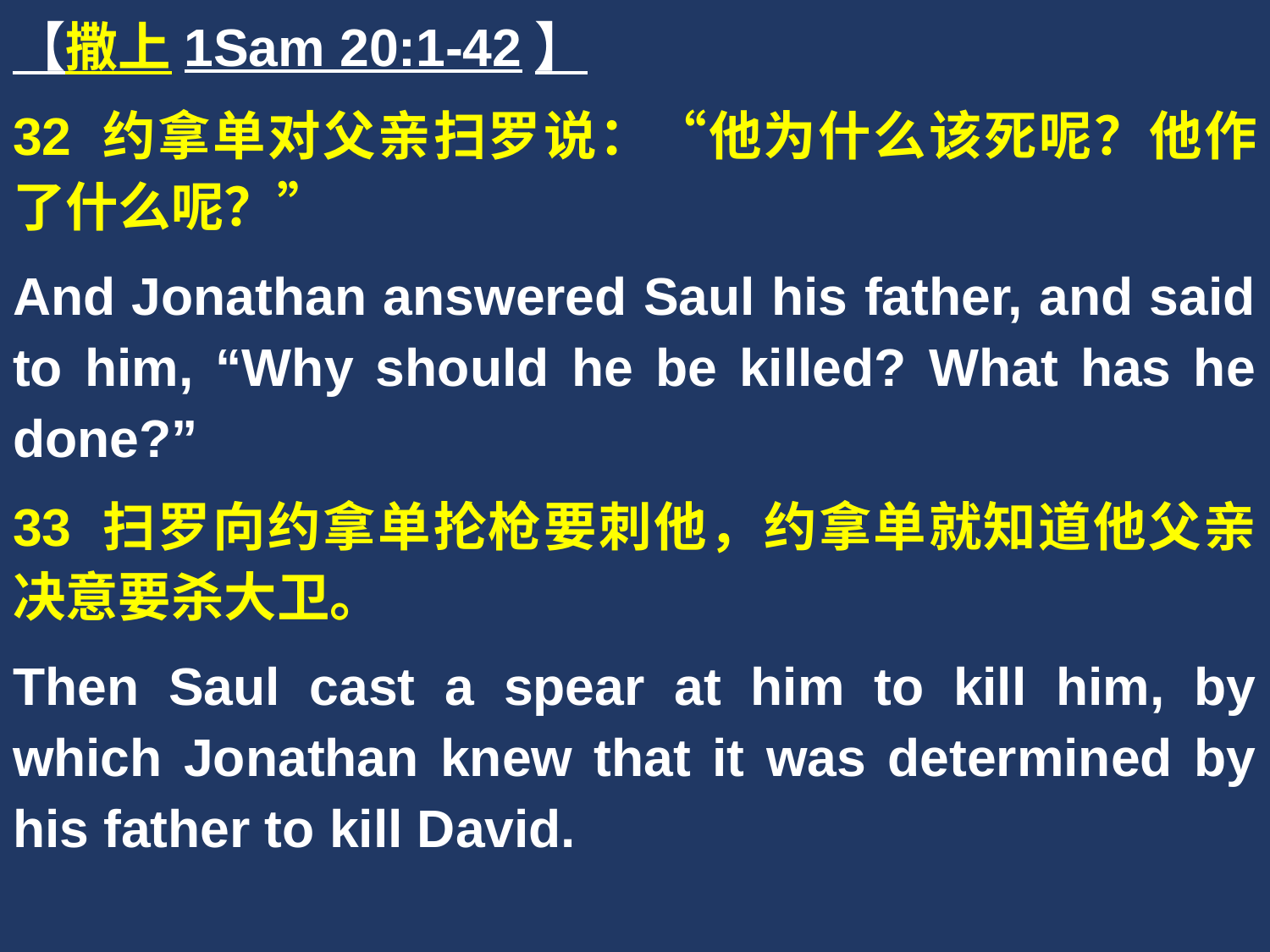

【撒上1Sam 20:1-42】
32 约拿单对父亲扫罗说：“他为什么该死呢？他作了什么呢？”
And Jonathan answered Saul his father, and said to him, “Why should he be killed? What has he done?”
33 扫罗向约拿单抡枪要刺他，约拿单就知道他父亲决意要杀大卫。
Then Saul cast a spear at him to kill him, by which Jonathan knew that it was determined by his father to kill David.